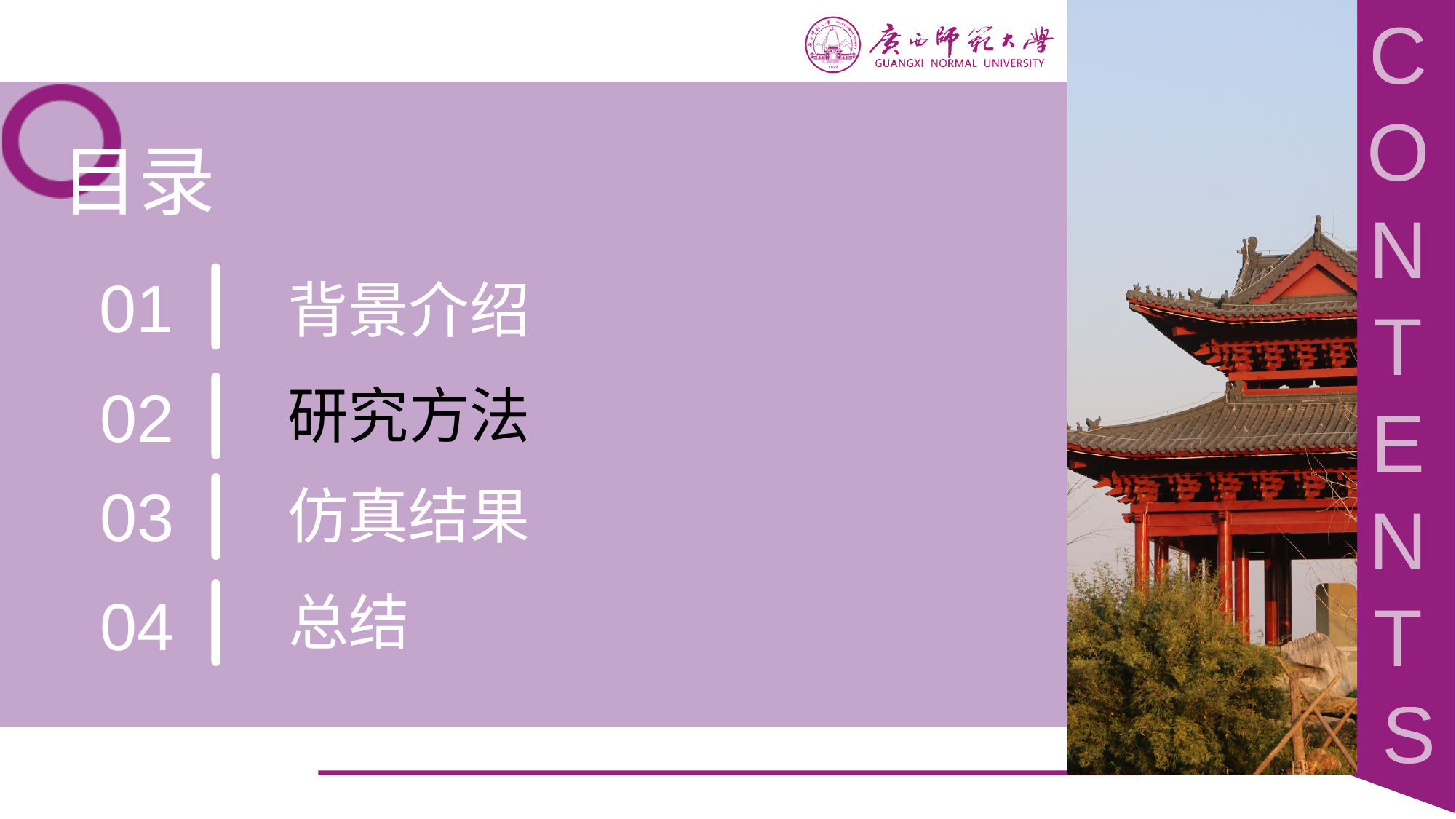

CONTENTS

目录
01

背景介绍
02

研究方法
03
仿真结果

04

总结